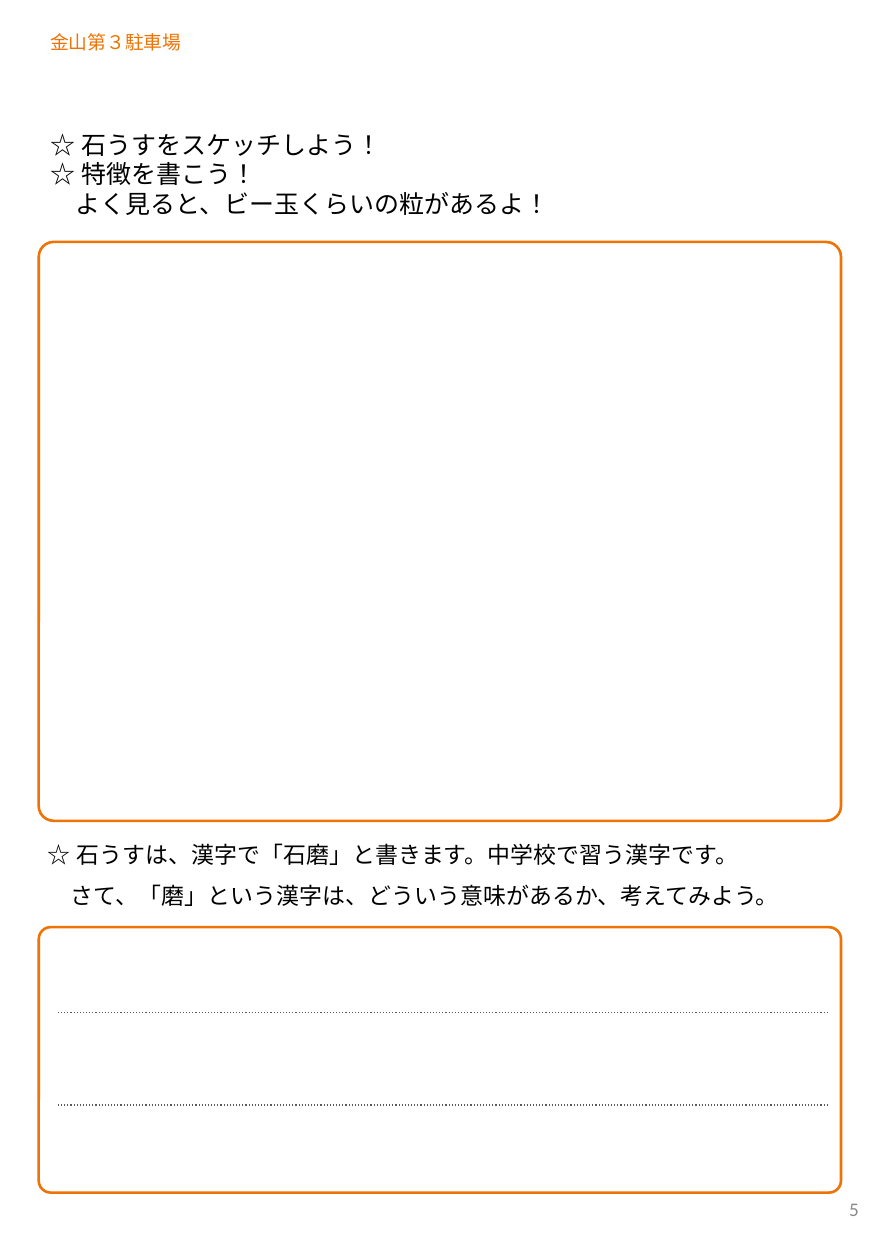

# 石うすの特徴は？
金山第３駐車場
☆石うすをスケッチしよう！
☆特徴を書こう！
　よく見ると、ビー玉くらいの粒があるよ！

☆石うすは、漢字で「石磨」と書きます。中学校で習う漢字です。
　さて、「磨」という漢字は、どういう意味があるか、考えてみよう。
|  |
| --- |
|  |
|  |

5